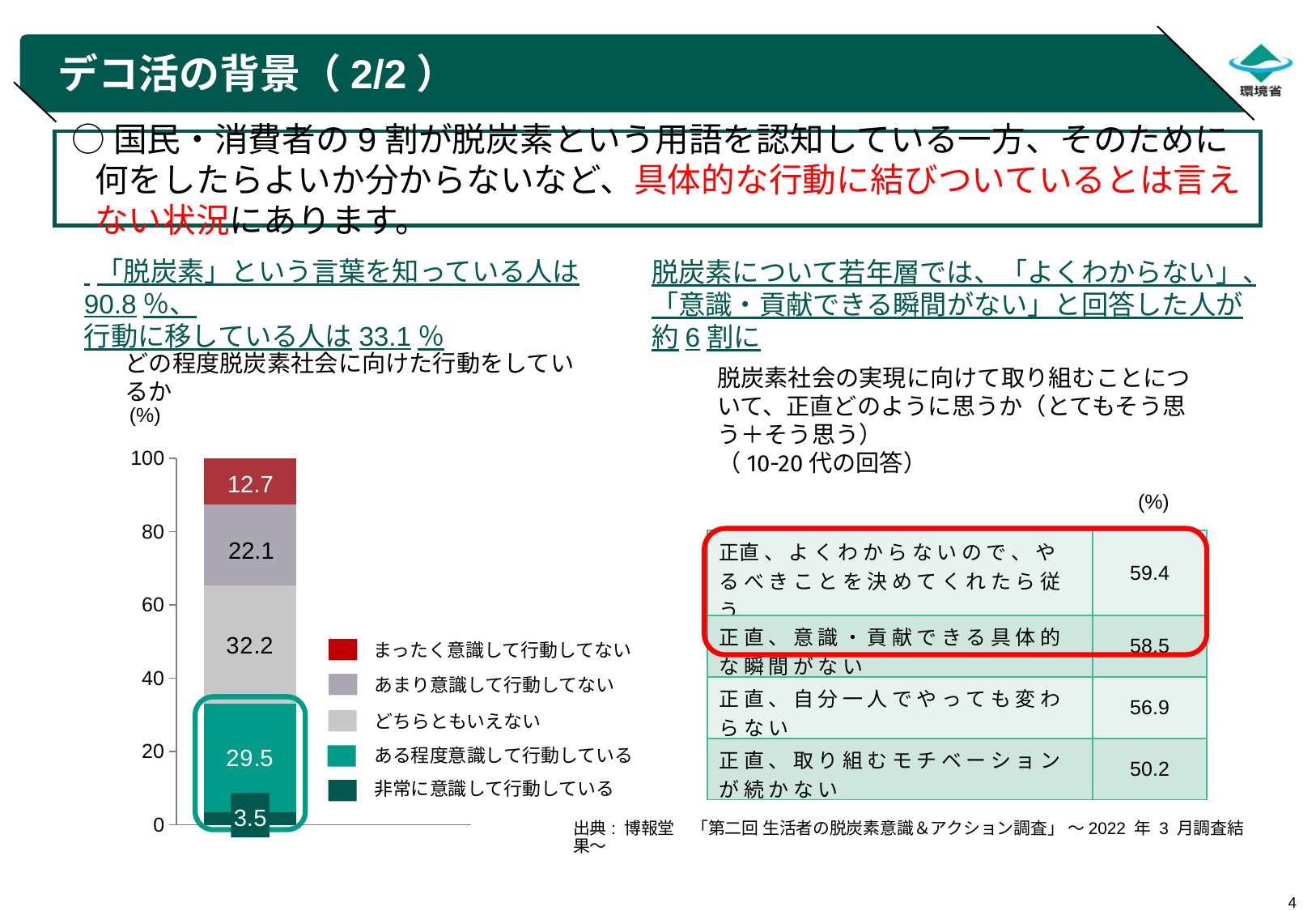

# デコ活の背景（2/2）
○国民・消費者の9割が脱炭素という用語を認知している一方、そのために何をしたらよいか分からないなど、具体的な行動に結びついているとは言えない状況にあります。
 「脱炭素」という言葉を知っている人は90.8％、
行動に移している人は33.1％
脱炭素について若年層では、「よくわからない」、
「意識・貢献できる瞬間がない」と回答した人が約6割に
どの程度脱炭素社会に向けた行動をしているか

脱炭素社会の実現に向けて取り組むことについて、正直どのように思うか（とてもそう思う＋そう思う）
（10-20代の回答）
(%)

### Chart

| Category |  |  |  |  |  |
|---|---|---|---|---|---|
12.7
(%)

| 正直 、 よ く わ か ら な い の で 、 や る べ き こ と を 決 め て く れ た ら 従 う | 59.4 |
| --- | --- |
| 正 直 、 意 識 ・ 貢 献 で き る 具 体 的 な 瞬 間 が な い | 58.5 |
| 正 直 、 自 分 一 人 で や っ て も 変 わ ら な い | 56.9 |
| 正 直 、 取 り 組 む モ チ ベ ー シ ョ ン が 続 か な い | 50.2 |
22.1
まったく意識して行動してない

あまり意識して行動してない

どちらともいえない

ある程度意識して行動している

非常に意識して行動している

3.5
出典: 博報堂　「第二回 生活者の脱炭素意識＆アクション調査」 ～2022 年 3 月調査結果～